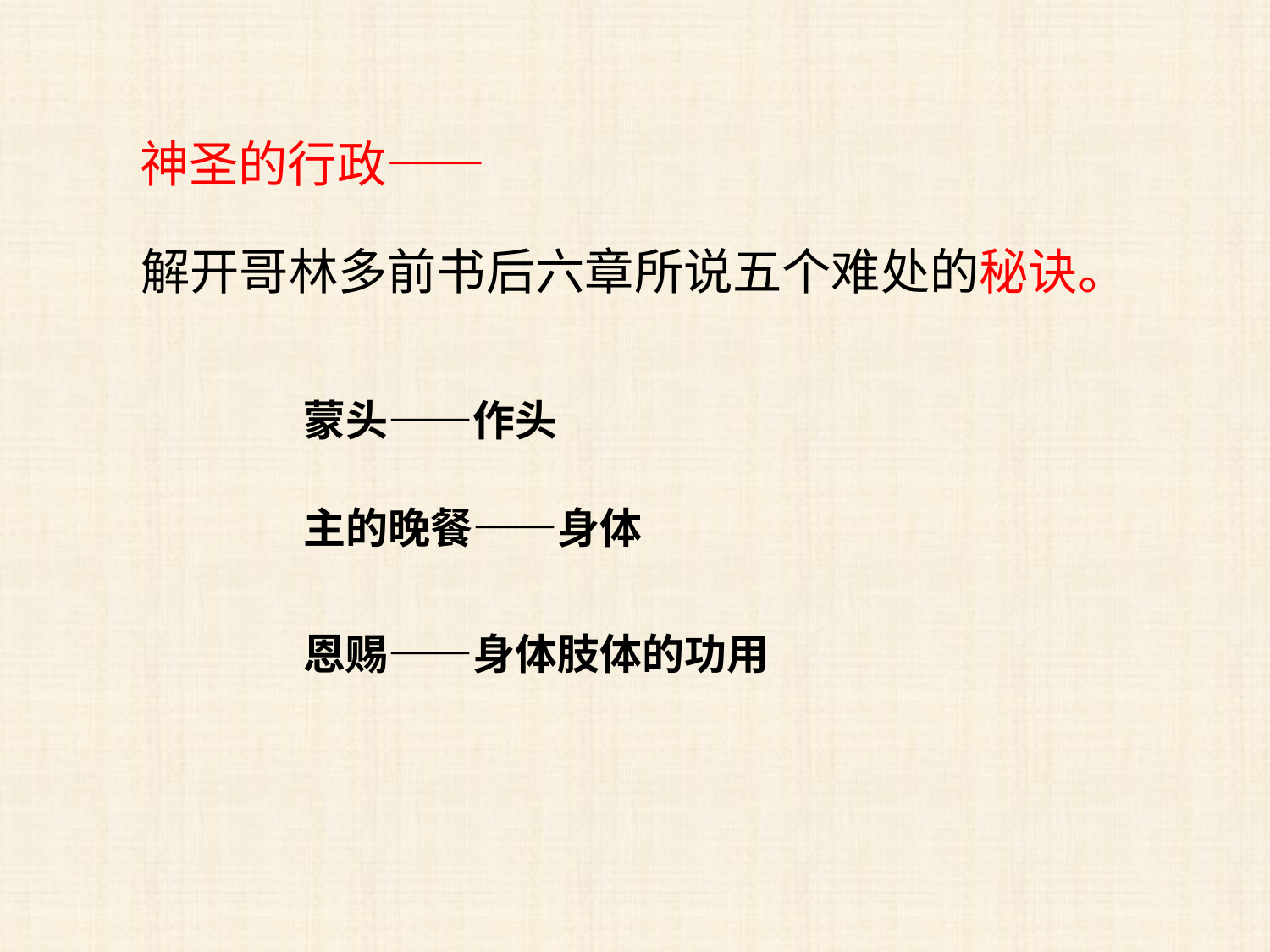

神圣的行政——
解开哥林多前书后六章所说五个难处的秘诀。
蒙头——作头
主的晚餐——身体
恩赐——身体肢体的功用